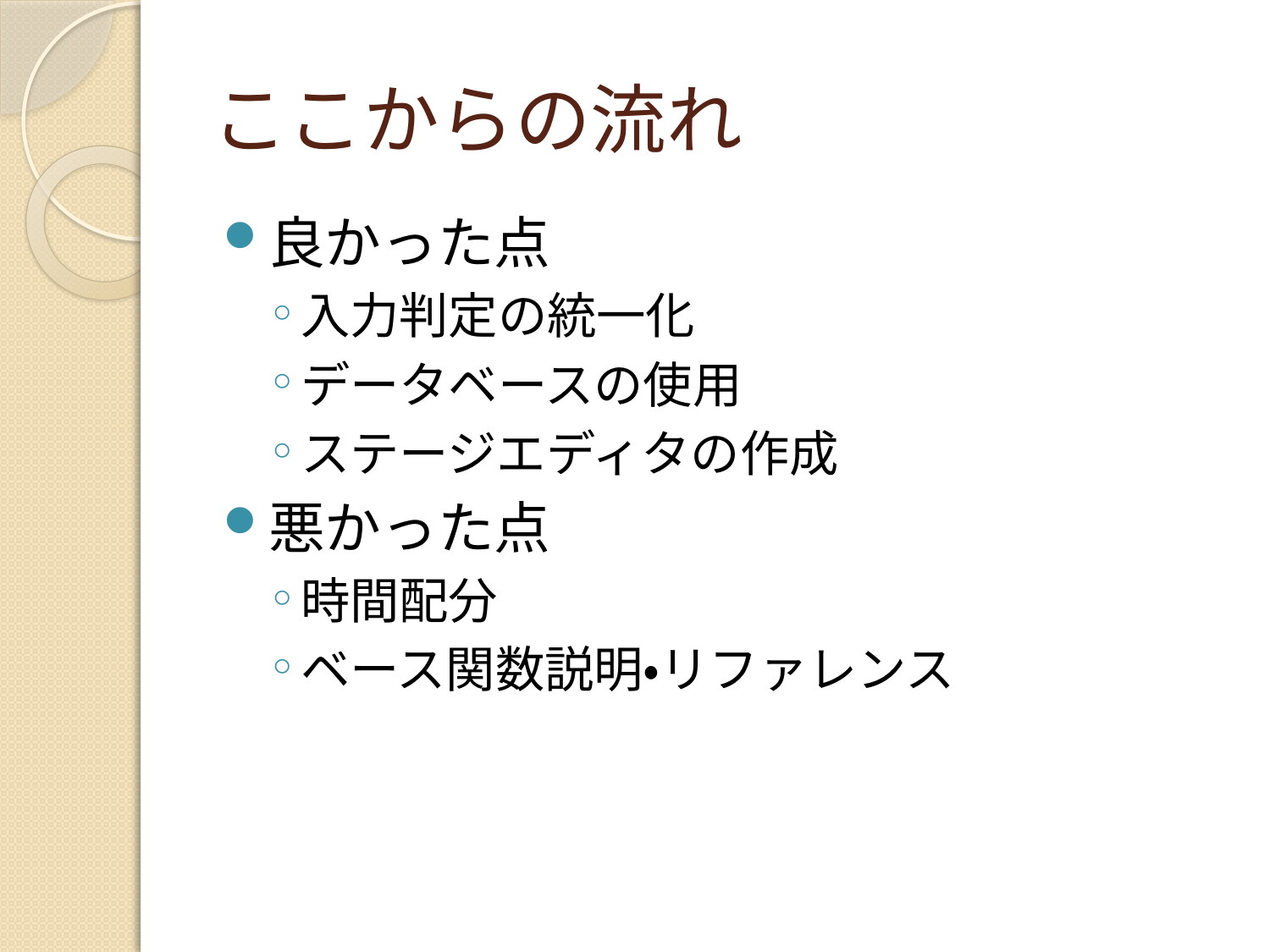

# ここからの流れ
良かった点
入力判定の統一化
データベースの使用
ステージエディタの作成
悪かった点
時間配分
ベース関数説明・リファレンス